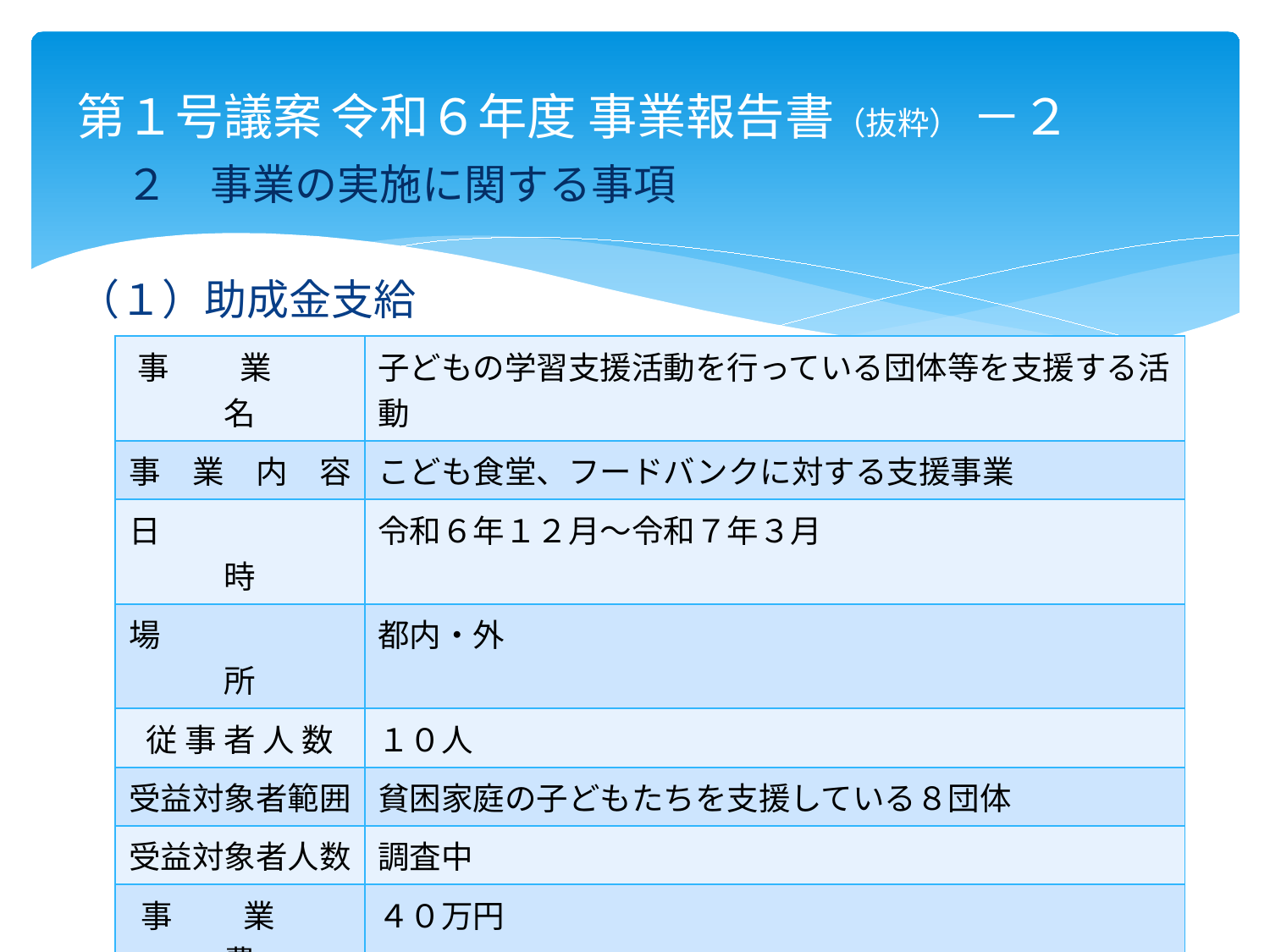

# 第１号議案	令和６年度 事業報告書（抜粋） －２ 　２　事業の実施に関する事項
（１）助成金支給

| 事　 　業 　　名 | 子どもの学習支援活動を行っている団体等を支援する活動 |
| --- | --- |
| 事　業　内　容 | こども食堂、フードバンクに対する支援事業 |
| 日　　　　　　時 | 令和６年１２月～令和７年３月 |
| 場　　　　　　所 | 都内・外 |
| 従 事 者 人 数 | １０人 |
| 受益対象者範囲 | 貧困家庭の子どもたちを支援している８団体 |
| 受益対象者人数 | 調査中 |
| 事　　 業　　 費 | ４０万円 |